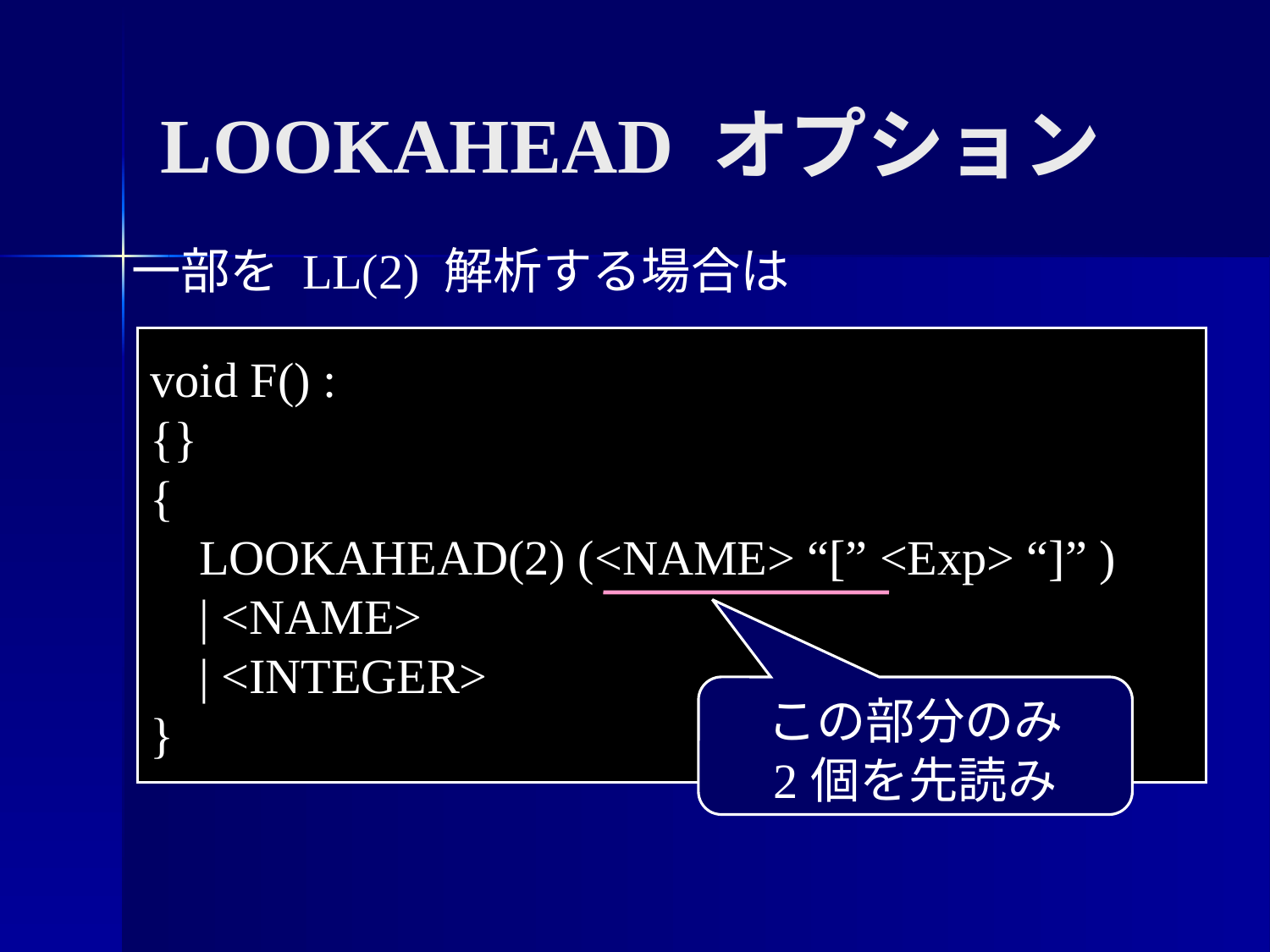

LOOKAHEAD オプション
一部を LL(2) 解析する場合は
void F() :
{}
{
    LOOKAHEAD(2) (<NAME> “[” <Exp> “]” )
    | <NAME>
    | <INTEGER>
}

この部分のみ
2個を先読み